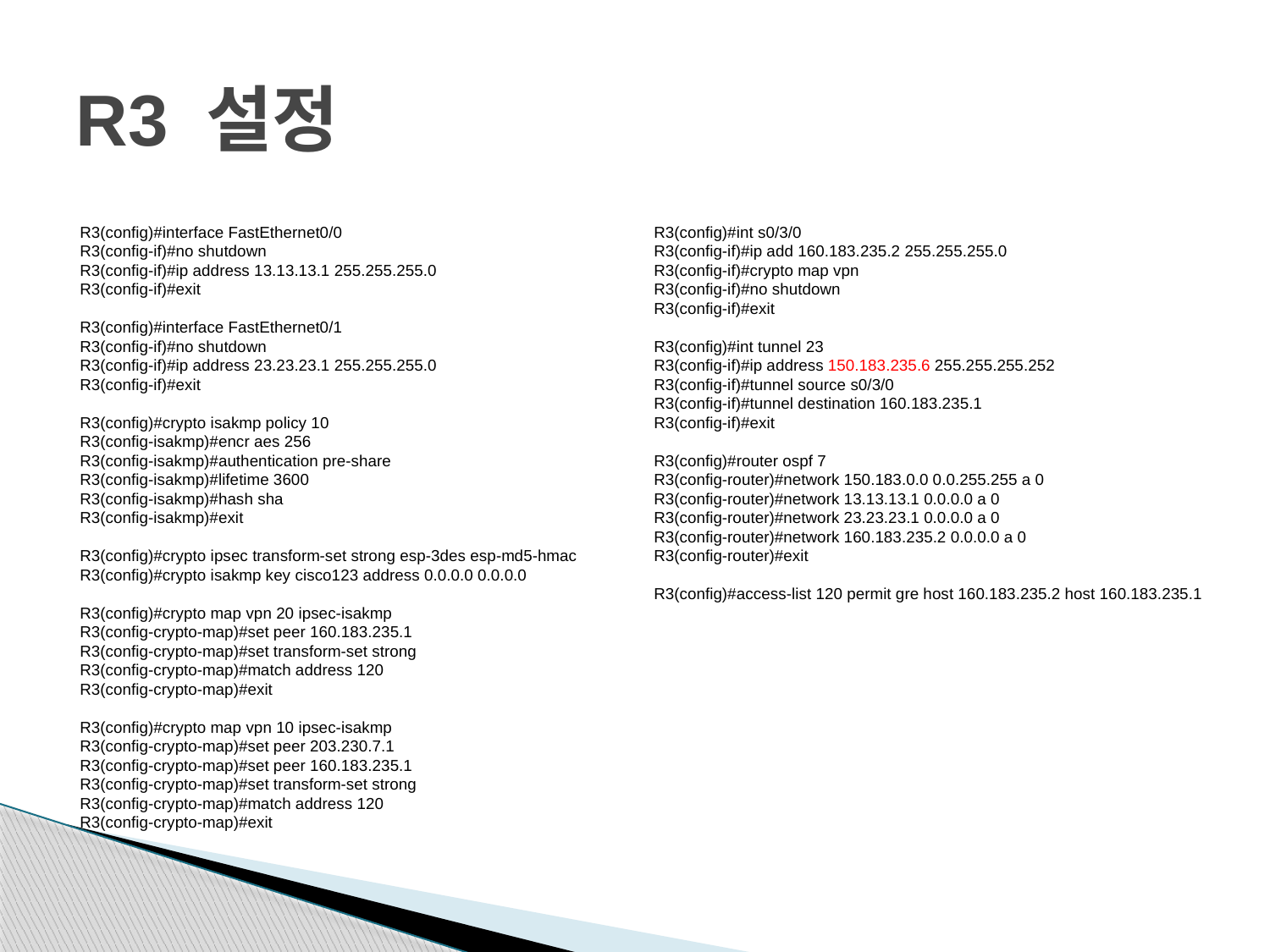

# R3 설정
R3(config)#interface FastEthernet0/0
R3(config-if)#no shutdown
R3(config-if)#ip address 13.13.13.1 255.255.255.0
R3(config-if)#exit

R3(config)#interface FastEthernet0/1
R3(config-if)#no shutdown
R3(config-if)#ip address 23.23.23.1 255.255.255.0
R3(config-if)#exit

R3(config)#crypto isakmp policy 10
R3(config-isakmp)#encr aes 256
R3(config-isakmp)#authentication pre-share
R3(config-isakmp)#lifetime 3600
R3(config-isakmp)#hash sha
R3(config-isakmp)#exit

R3(config)#crypto ipsec transform-set strong esp-3des esp-md5-hmac
R3(config)#crypto isakmp key cisco123 address 0.0.0.0 0.0.0.0

R3(config)#crypto map vpn 20 ipsec-isakmp
R3(config-crypto-map)#set peer 160.183.235.1
R3(config-crypto-map)#set transform-set strong
R3(config-crypto-map)#match address 120
R3(config-crypto-map)#exit

R3(config)#crypto map vpn 10 ipsec-isakmp
R3(config-crypto-map)#set peer 203.230.7.1
R3(config-crypto-map)#set peer 160.183.235.1
R3(config-crypto-map)#set transform-set strong
R3(config-crypto-map)#match address 120
R3(config-crypto-map)#exit
R3(config)#int s0/3/0
R3(config-if)#ip add 160.183.235.2 255.255.255.0
R3(config-if)#crypto map vpn
R3(config-if)#no shutdown
R3(config-if)#exit

R3(config)#int tunnel 23
R3(config-if)#ip address 150.183.235.6 255.255.255.252
R3(config-if)#tunnel source s0/3/0
R3(config-if)#tunnel destination 160.183.235.1
R3(config-if)#exit

R3(config)#router ospf 7
R3(config-router)#network 150.183.0.0 0.0.255.255 a 0
R3(config-router)#network 13.13.13.1 0.0.0.0 a 0
R3(config-router)#network 23.23.23.1 0.0.0.0 a 0
R3(config-router)#network 160.183.235.2 0.0.0.0 a 0
R3(config-router)#exit

R3(config)#access-list 120 permit gre host 160.183.235.2 host 160.183.235.1